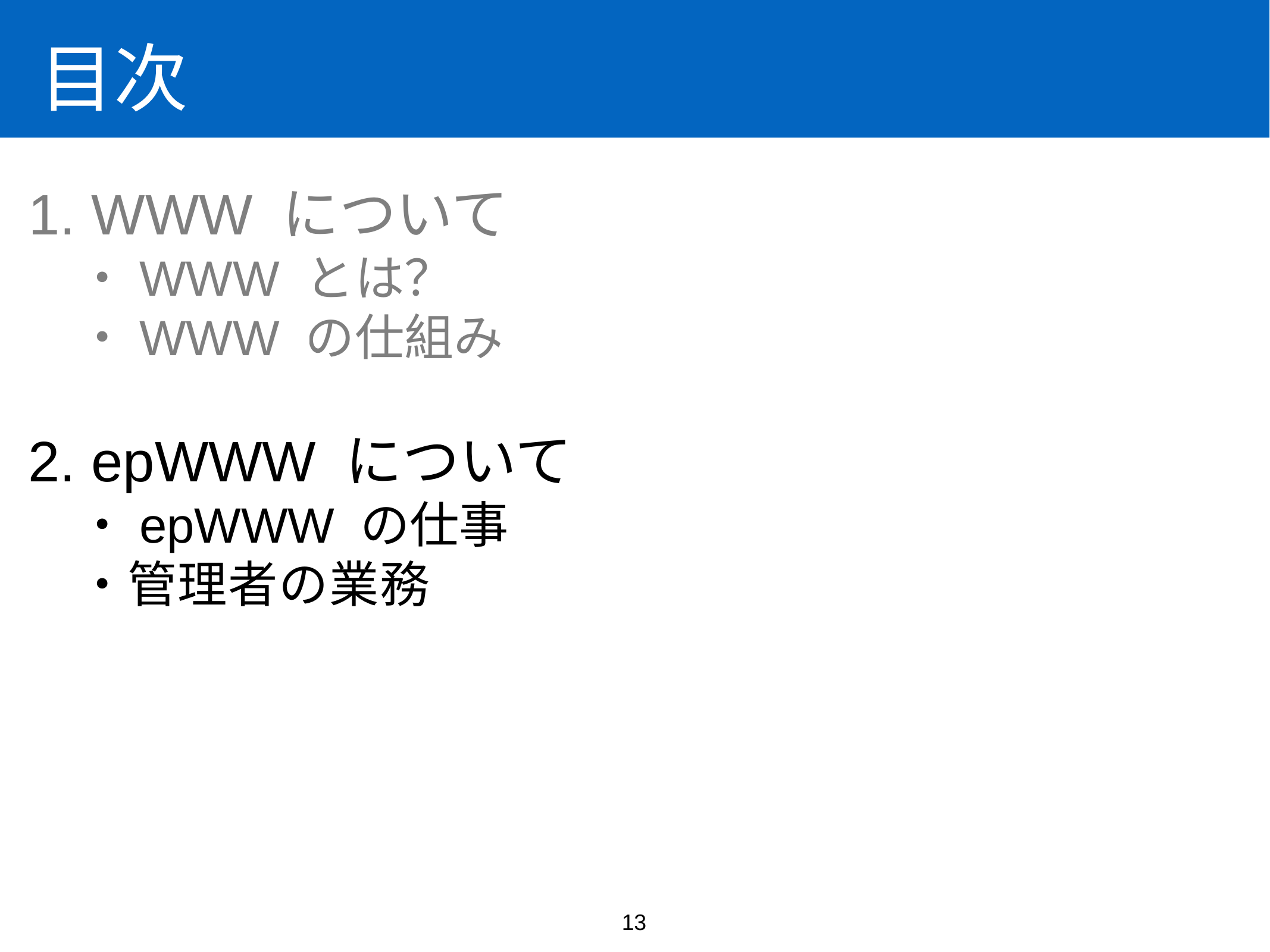

目次
1. WWW について
　・WWW とは？
　・WWW の仕組み

2. epWWW について
　・epWWW の仕事
　・管理者の業務
13